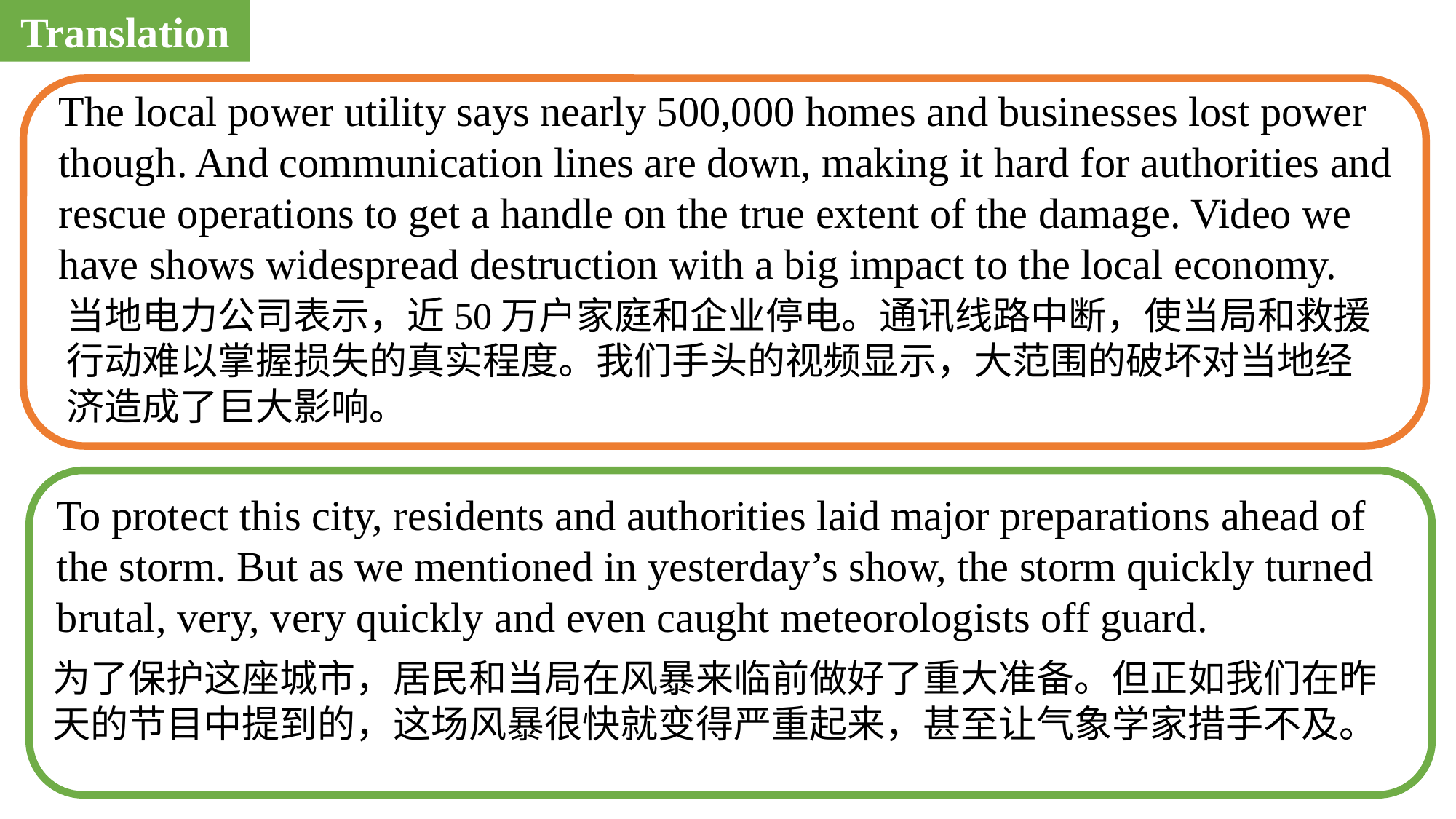

Translation

The local power utility says nearly 500,000 homes and businesses lost power though. And communication lines are down, making it hard for authorities and rescue operations to get a handle on the true extent of the damage. Video we have shows widespread destruction with a big impact to the local economy.
当地电力公司表示，近50万户家庭和企业停电。通讯线路中断，使当局和救援行动难以掌握损失的真实程度。我们手头的视频显示，大范围的破坏对当地经济造成了巨大影响。

To protect this city, residents and authorities laid major preparations ahead of the storm. But as we mentioned in yesterday’s show, the storm quickly turned brutal, very, very quickly and even caught meteorologists off guard.
为了保护这座城市，居民和当局在风暴来临前做好了重大准备。但正如我们在昨天的节目中提到的，这场风暴很快就变得严重起来，甚至让气象学家措手不及。